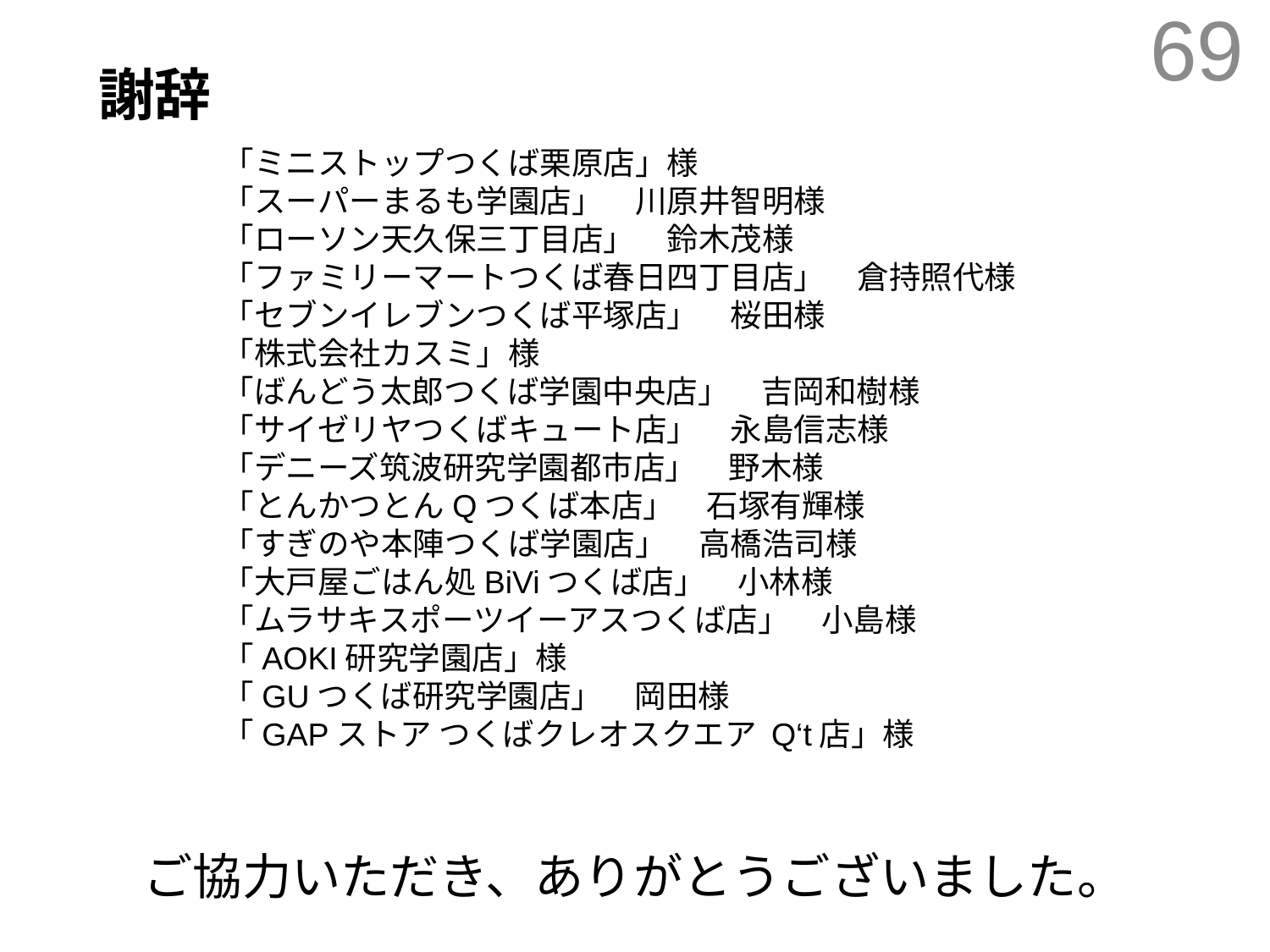

69
謝辞
「ミニストップつくば栗原店」様
「スーパーまるも学園店」　川原井智明様
「ローソン天久保三丁目店」　鈴木茂様
「ファミリーマートつくば春日四丁目店」　倉持照代様
「セブンイレブンつくば平塚店」　桜田様
「株式会社カスミ」様
「ばんどう太郎つくば学園中央店」　吉岡和樹様
「サイゼリヤつくばキュート店」　永島信志様
「デニーズ筑波研究学園都市店」　野木様
「とんかつとんQつくば本店」　石塚有輝様
「すぎのや本陣つくば学園店」　高橋浩司様
「大戸屋ごはん処BiViつくば店」　小林様
「ムラサキスポーツイーアスつくば店」　小島様
「AOKI研究学園店」様
「GUつくば研究学園店」　岡田様
「GAPストア つくばクレオスクエア Q‘t店」様
ご協力いただき、ありがとうございました。